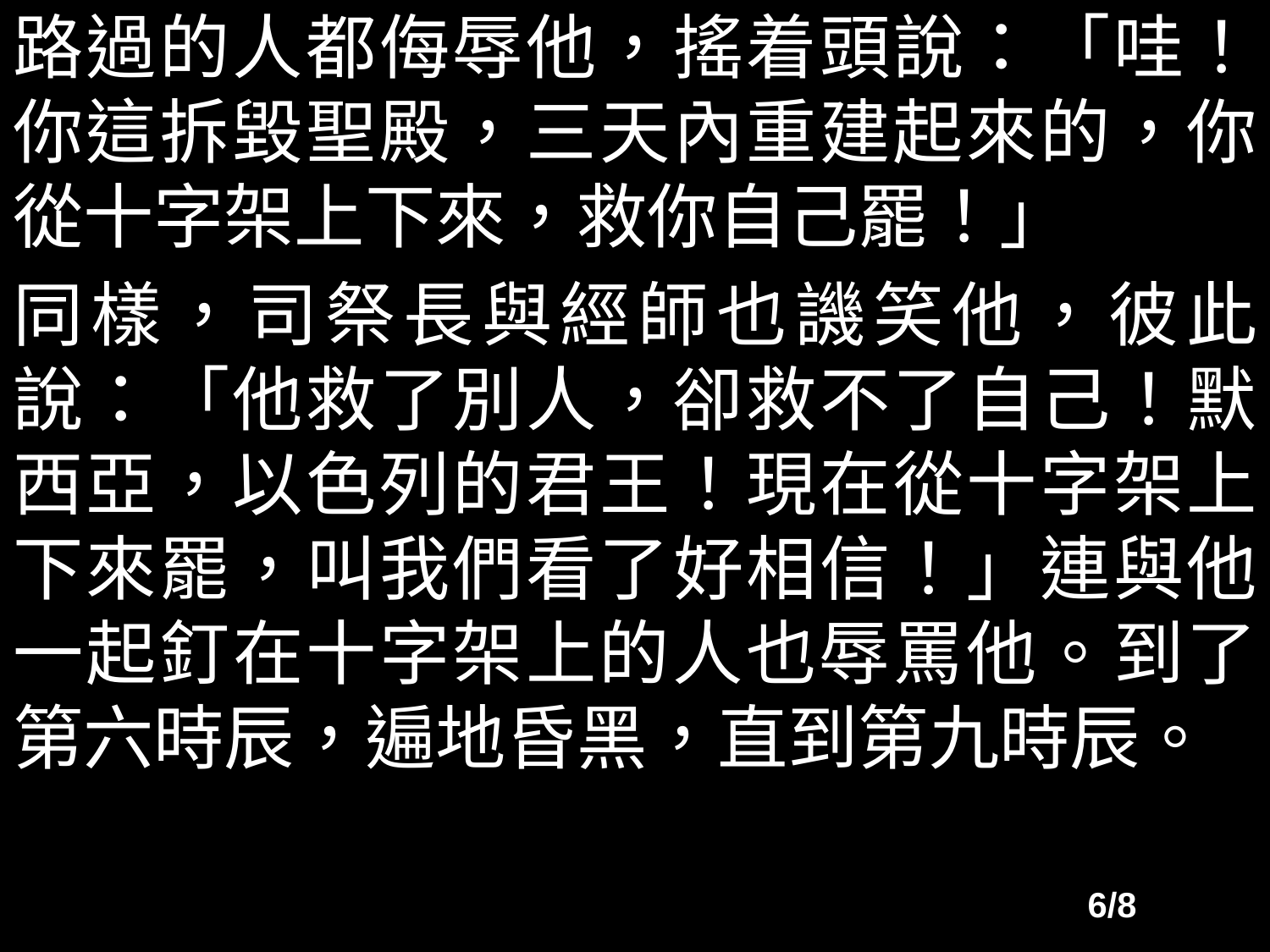

路過的人都侮辱他，搖着頭說：「哇！你這拆毀聖殿，三天內重建起來的，你從十字架上下來，救你自己罷！」
同樣，司祭長與經師也譏笑他，彼此說：「他救了別人，卻救不了自己！默西亞，以色列的君王！現在從十字架上下來罷，叫我們看了好相信！」連與他一起釘在十字架上的人也辱罵他。到了第六時辰，遍地昏黑，直到第九時辰。
6/8